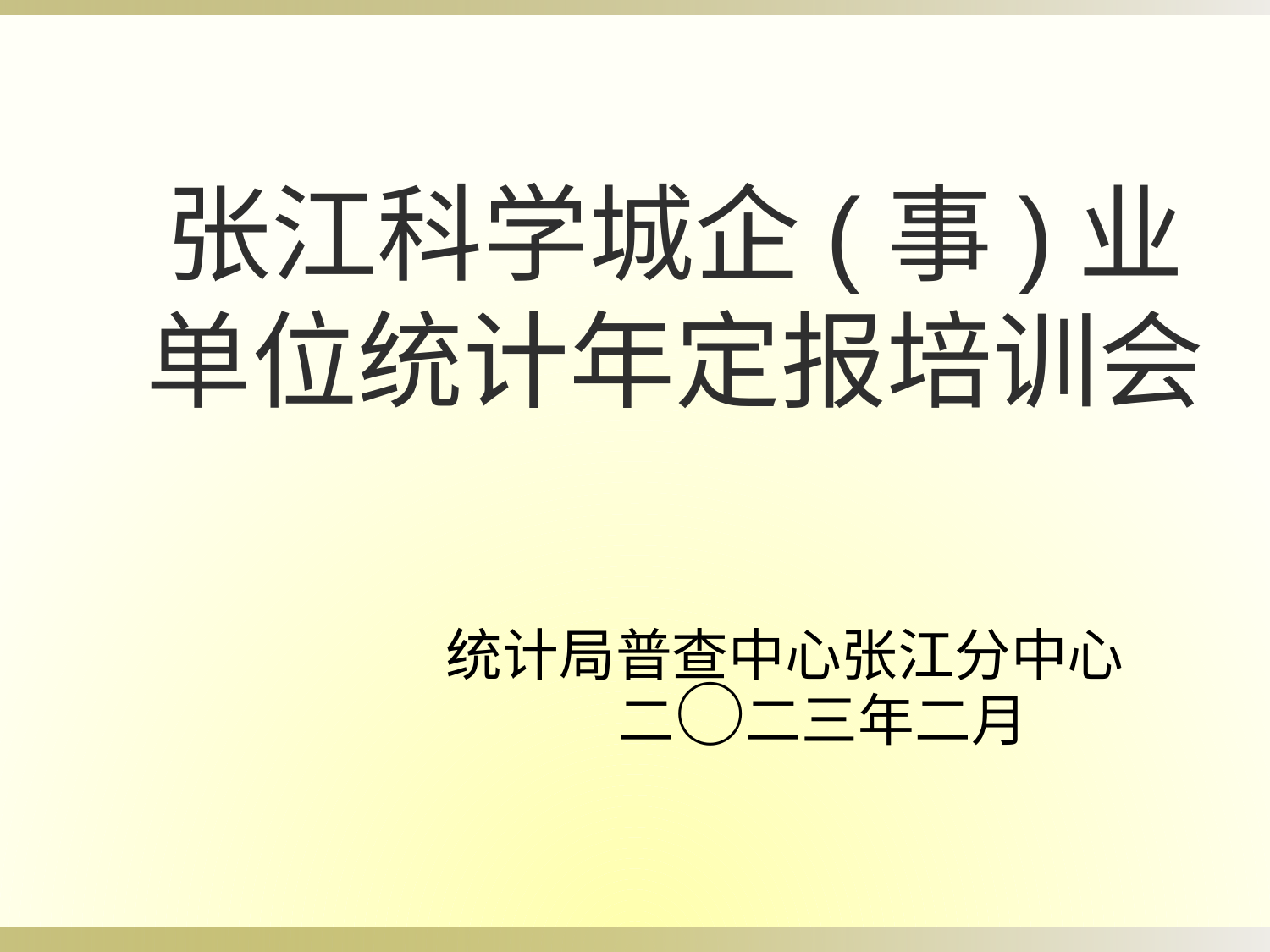

张江科学城企(事)业单位统计年定报培训会
统计局普查中心张江分中心
                              二○二三年二月